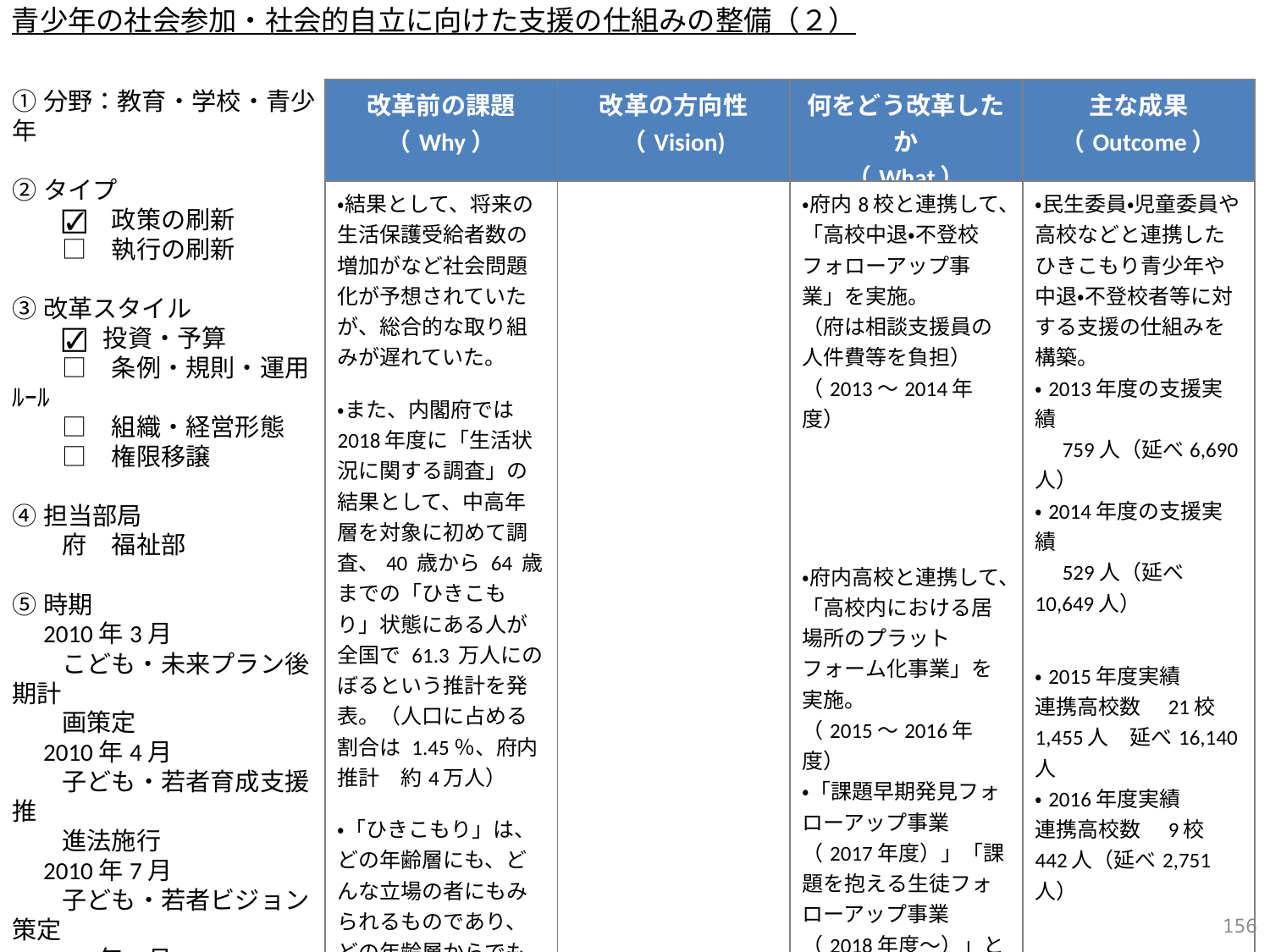

青少年の社会参加・社会的自立に向けた支援の仕組みの整備（２）
①分野：教育・学校・青少年

②タイプ
　　☑　政策の刷新
　　□　執行の刷新

③改革スタイル
　　☑   投資・予算
　　□　条例・規則・運用ﾙｰﾙ
　　□　組織・経営形態
　　□　権限移譲

④担当部局
　　府　福祉部

⑤時期
　2010年3月
　　こども・未来プラン後期計
　　画策定
　2010年4月
　　子ども・若者育成支援推
　　進法施行
　2010年7月
　　子ども・若者ビジョン策定
　2015年3月
　　大阪府子ども総合計画策
　　定
| 改革前の課題 （Why） | 改革の方向性 （Vision) | 何をどう改革したか （What） | 主な成果 （Outcome） |
| --- | --- | --- | --- |
| ・結果として、将来の生活保護受給者数の増加がなど社会問題化が予想されていたが、総合的な取り組みが遅れていた。 ・また、内閣府では 2018年度に「生活状況に関する調査」の結果として、中高年層を対象に初めて調査、40 歳から 64 歳までの「ひきこもり」状態にある人が全国で 61.3 万人にのぼるという推計を発表。（人口に占める割合は 1.45％、府内推計　約4万人） ・「ひきこもり」は、どの年齢層にも、どんな立場の者にもみられるものであり、どの年齢層からでも、実に多様なきっかけでなりうるものであることが明らかになった。 |  | ・府内8校と連携して、「高校中退・不登校フォローアップ事業」を実施。 （府は相談支援員の人件費等を負担） （2013～2014年度） ・府内高校と連携して、「高校内における居場所のプラットフォーム化事業」を実施。 （2015～2016年度） ・「課題早期発見フォローアップ事業（2017年度）」「課題を抱える生徒フォローアップ事業（2018年度～）」として、教育庁において引き続き実施 | ・民生委員・児童委員や高校などと連携したひきこもり青少年や中退・不登校者等に対する支援の仕組みを構築。 ・2013年度の支援実績 　759人（延べ6,690人） ・2014年度の支援実績 　529人（延べ10,649人） ・2015年度実績 連携高校数　21校 1,455人　延べ16,140人 ・2016年度実績 連携高校数　9校 442人（延べ2,751人） |
156